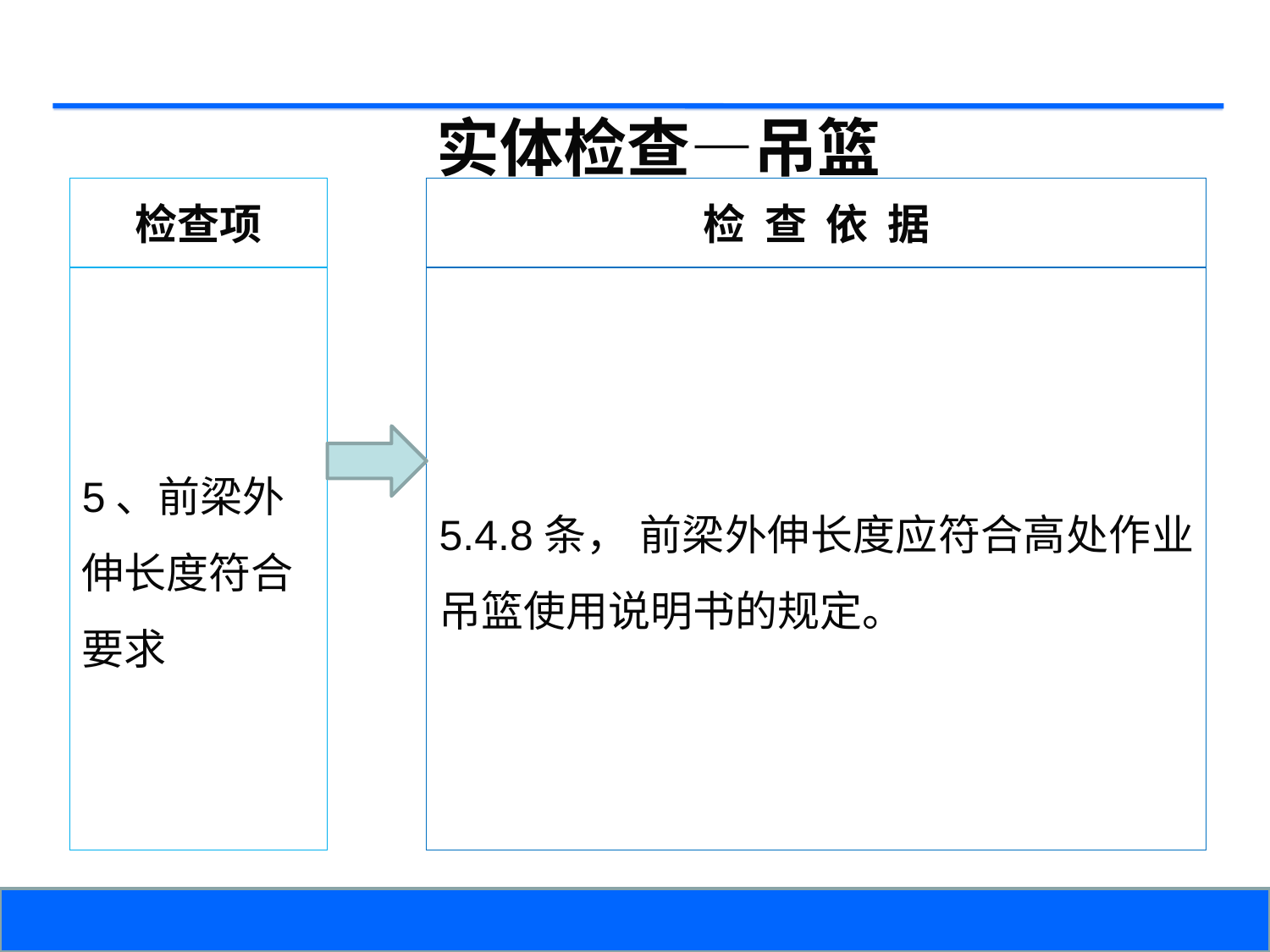

实体检查—吊篮
检查项
检  查  依  据
5、前梁外伸长度符合要求
5.4.8条， 前梁外伸长度应符合高处作业吊篮使用说明书的规定。